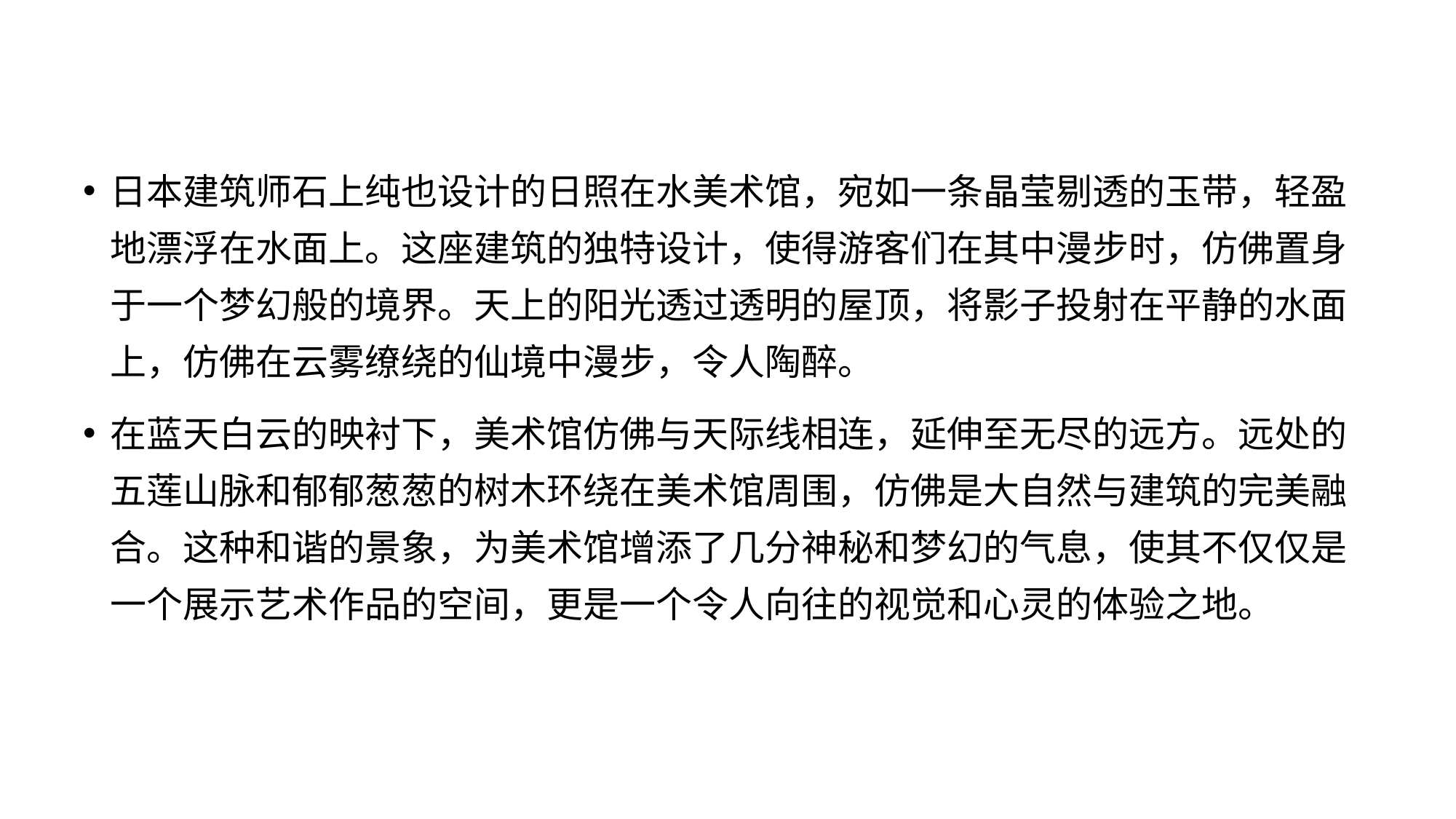

日本建筑师石上纯也设计的日照在水美术馆，宛如一条晶莹剔透的玉带，轻盈地漂浮在水面上。这座建筑的独特设计，使得游客们在其中漫步时，仿佛置身于一个梦幻般的境界。天上的阳光透过透明的屋顶，将影子投射在平静的水面上，仿佛在云雾缭绕的仙境中漫步，令人陶醉。
在蓝天白云的映衬下，美术馆仿佛与天际线相连，延伸至无尽的远方。远处的五莲山脉和郁郁葱葱的树木环绕在美术馆周围，仿佛是大自然与建筑的完美融合。这种和谐的景象，为美术馆增添了几分神秘和梦幻的气息，使其不仅仅是一个展示艺术作品的空间，更是一个令人向往的视觉和心灵的体验之地。